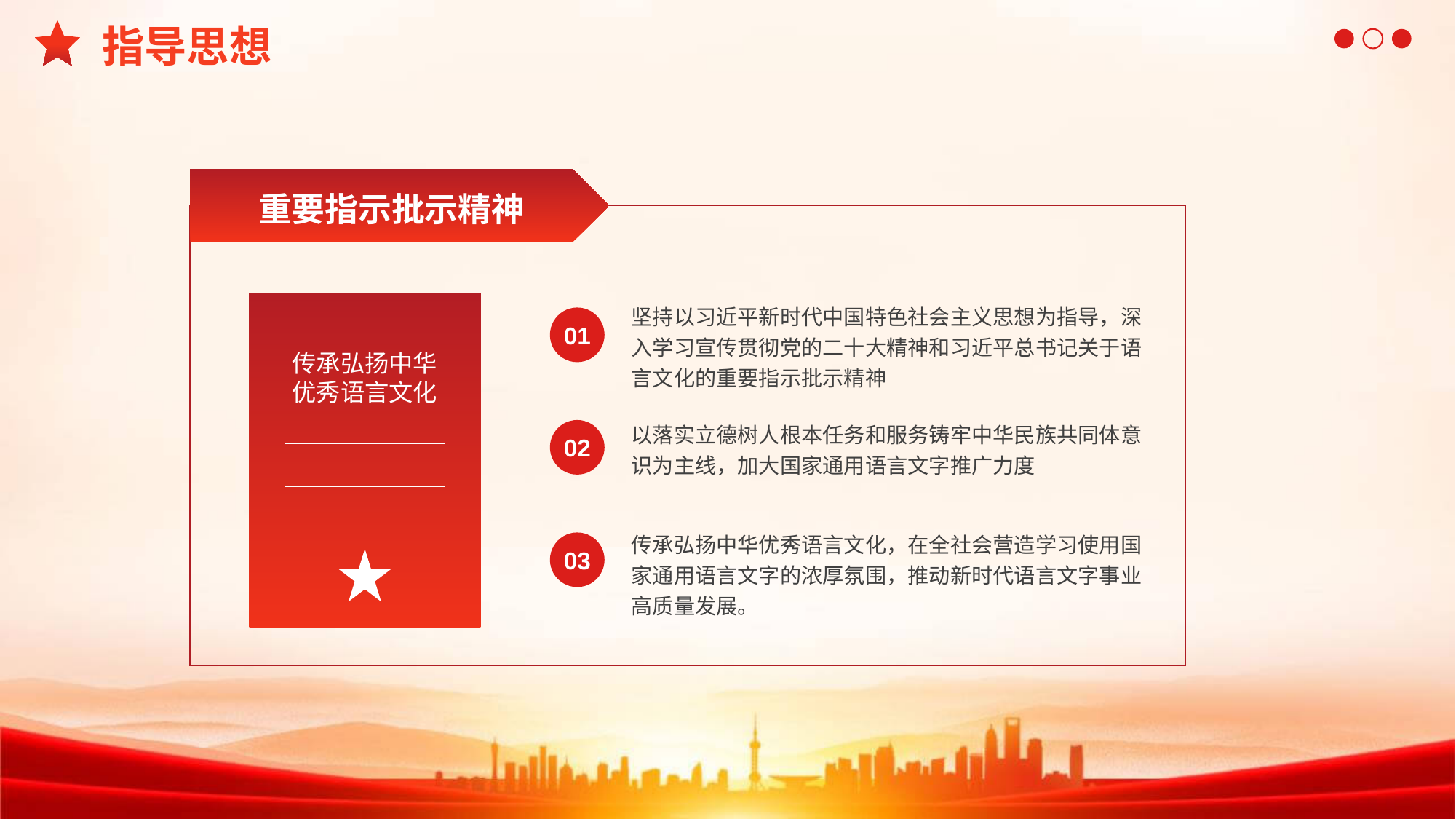

指导思想

重要指示批示精神

传承弘扬中华
优秀语言文化

坚持以习近平新时代中国特色社会主义思想为指导，深入学习宣传贯彻党的二十大精神和习近平总书记关于语言文化的重要指示批示精神

01
以落实立德树人根本任务和服务铸牢中华民族共同体意识为主线，加大国家通用语言文字推广力度

02
传承弘扬中华优秀语言文化，在全社会营造学习使用国家通用语言文字的浓厚氛围，推动新时代语言文字事业高质量发展。

03